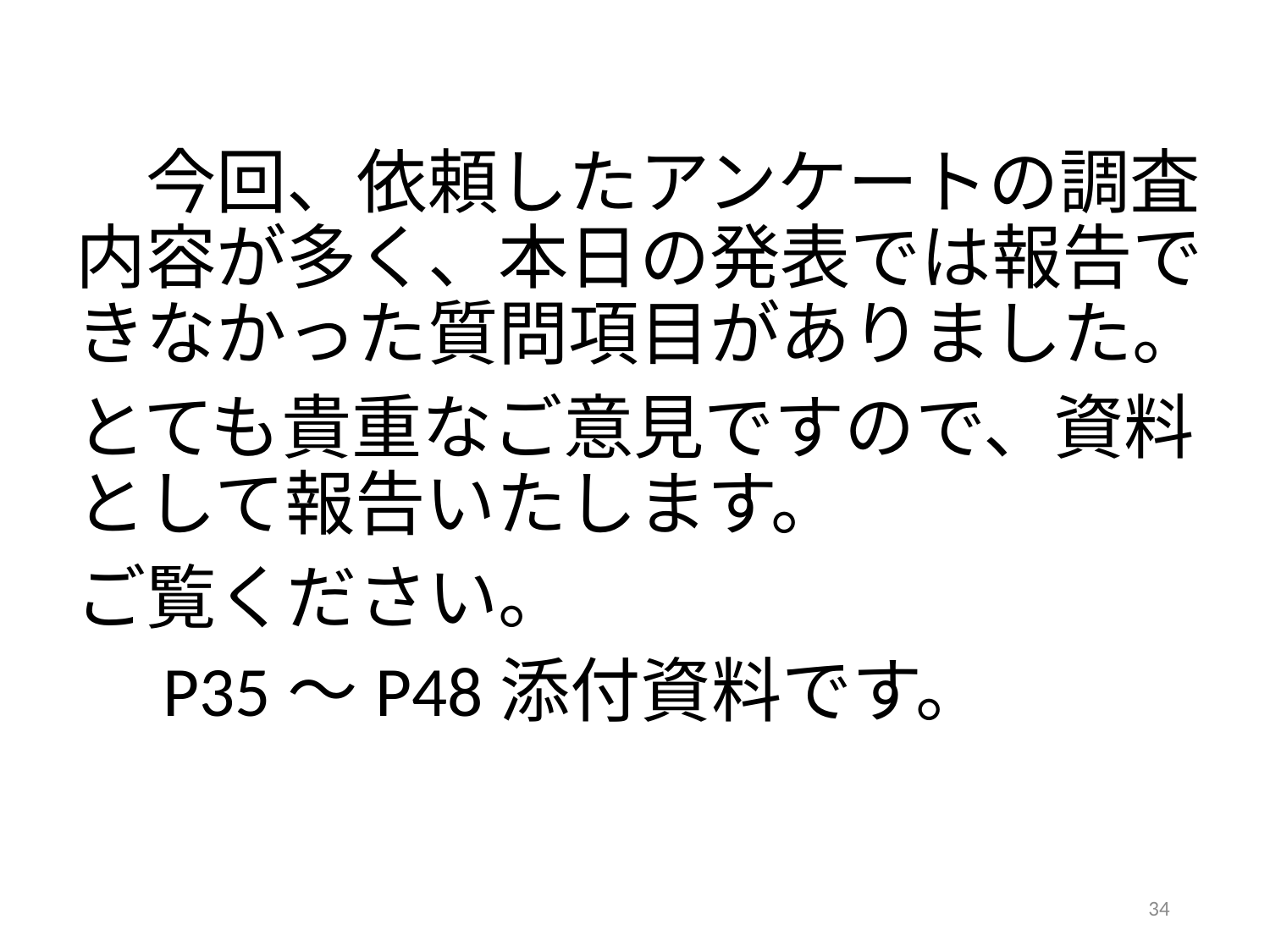

今回、依頼したアンケートの調査内容が多く、本日の発表では報告できなかった質問項目がありました。
とても貴重なご意見ですので、資料として報告いたします。
ご覧ください。
　P35～P48添付資料です。
34